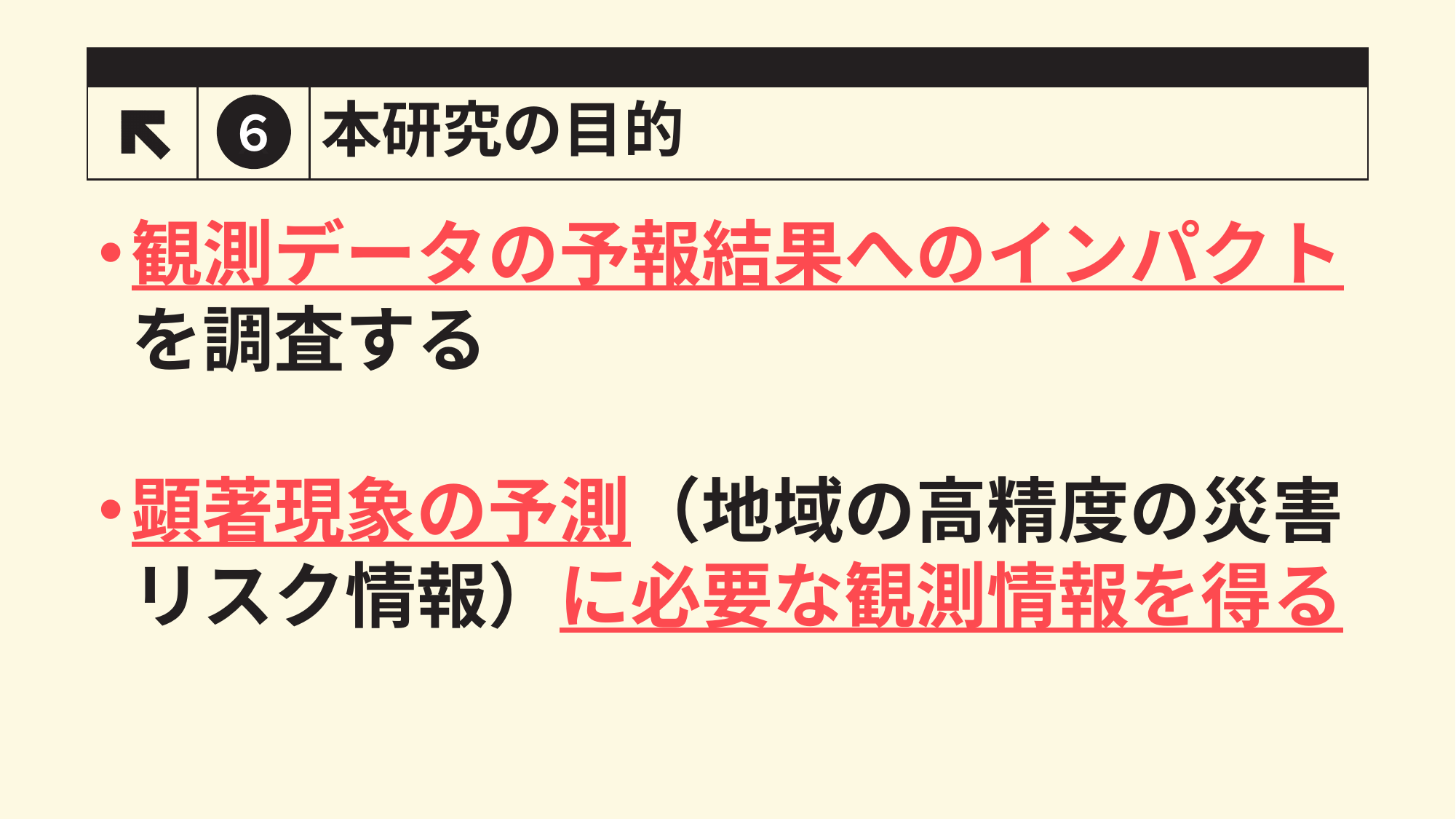

# 本研究の目的
６
観測データの予報結果へのインパクトを調査する

顕著現象の予測（地域の高精度の災害リスク情報）に必要な観測情報を得る